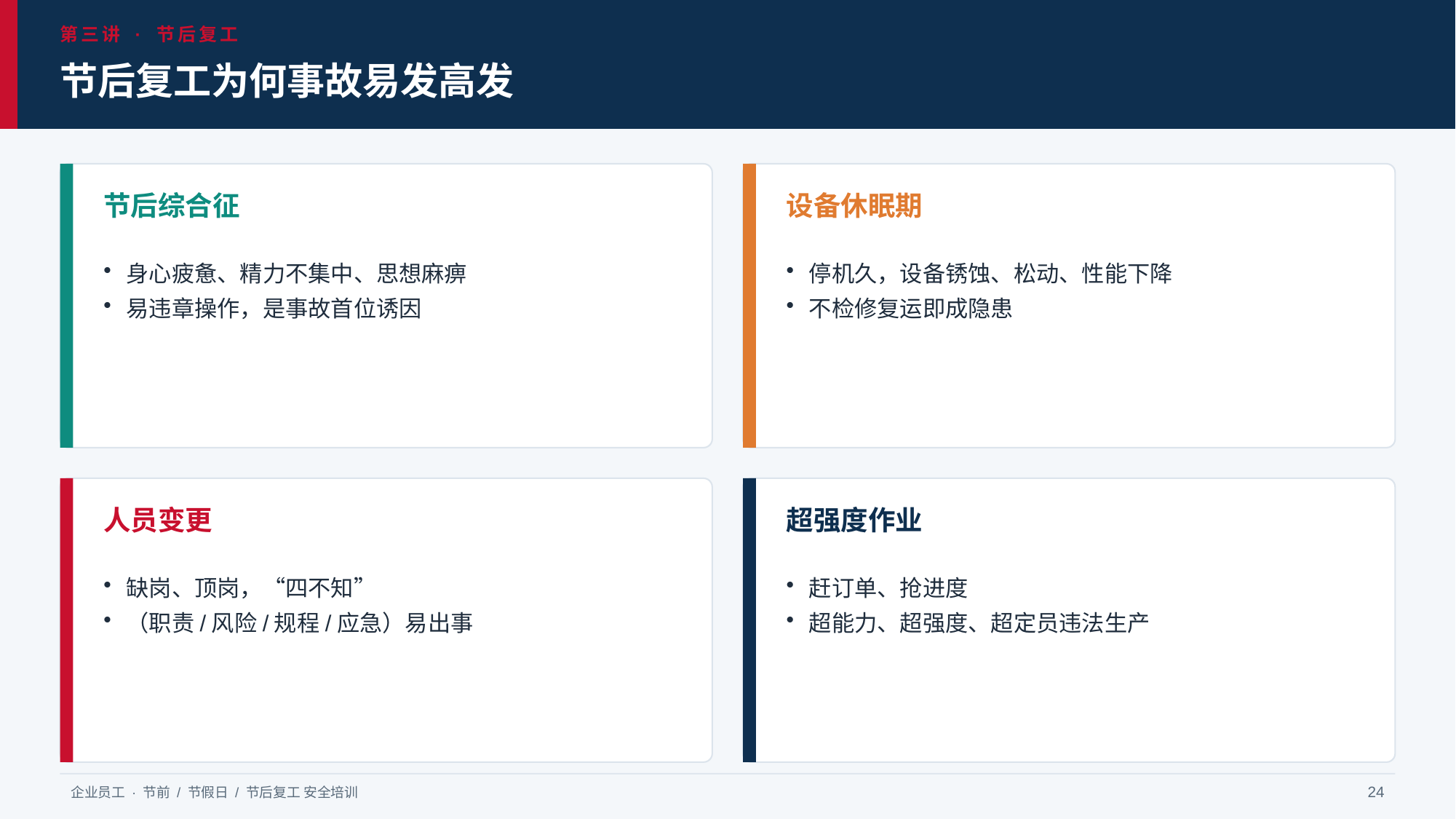

第三讲 · 节后复工
节后复工为何事故易发高发

节后综合征
设备休眠期
身心疲惫、精力不集中、思想麻痹
易违章操作，是事故首位诱因
停机久，设备锈蚀、松动、性能下降
不检修复运即成隐患

人员变更
超强度作业
缺岗、顶岗，“四不知”
（职责/风险/规程/应急）易出事
赶订单、抢进度
超能力、超强度、超定员违法生产

企业员工 · 节前 / 节假日 / 节后复工 安全培训
24